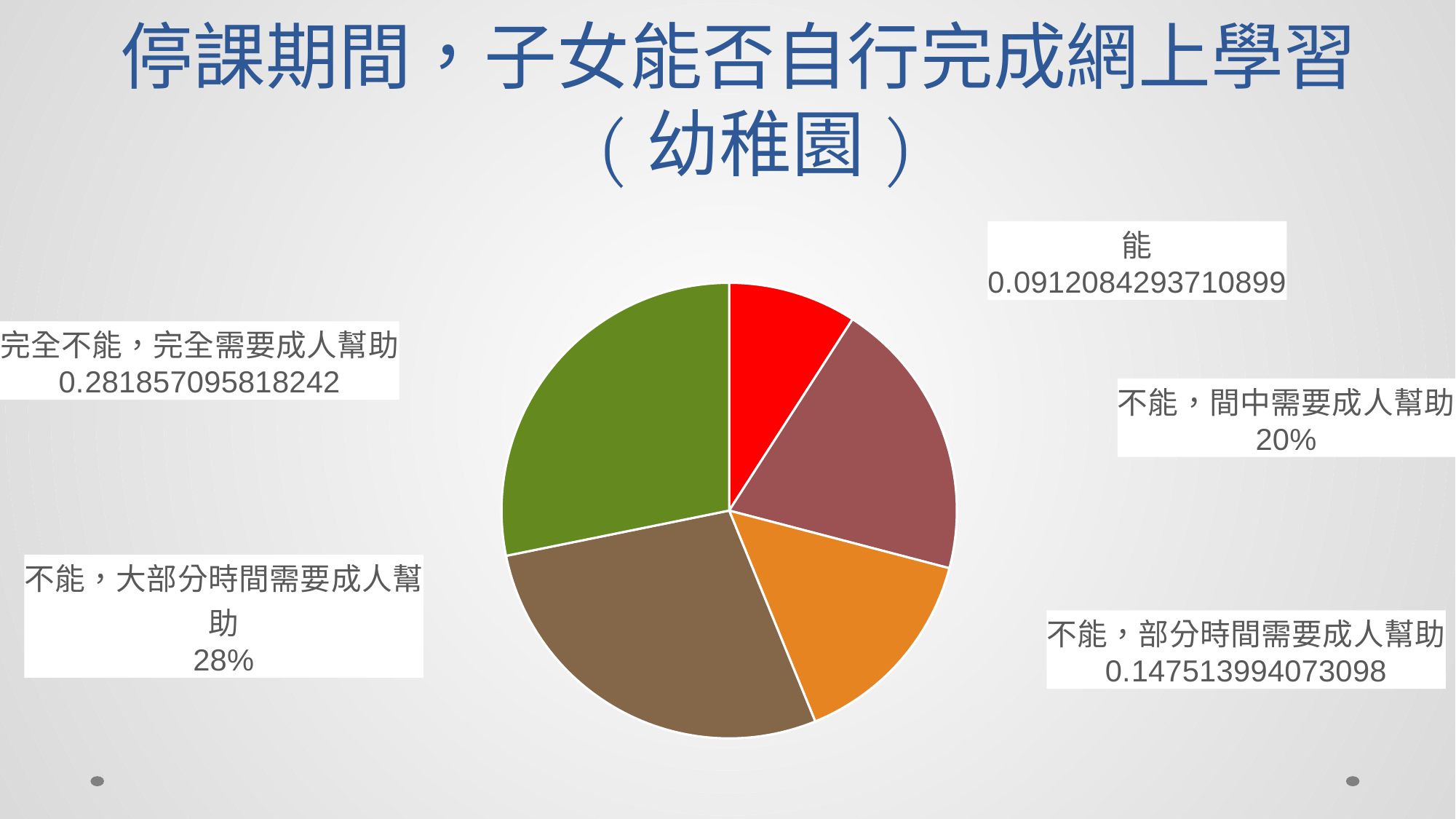

# 停課期間，子女能否自行完成網上學習 (幼稚園)

### Chart

| Category |  |
|---|---|
| 能 | 0.0912084293710899 |
| 不能，間中需要成人幫助 | 0.199539018768522 |
| 不能，部分時間需要成人幫助 | 0.147513994073098 |
| 不能，大部分時間需要成人幫助 | 0.279881461969049 |
| 完全不能，完全需要成人幫助 | 0.281857095818242 |